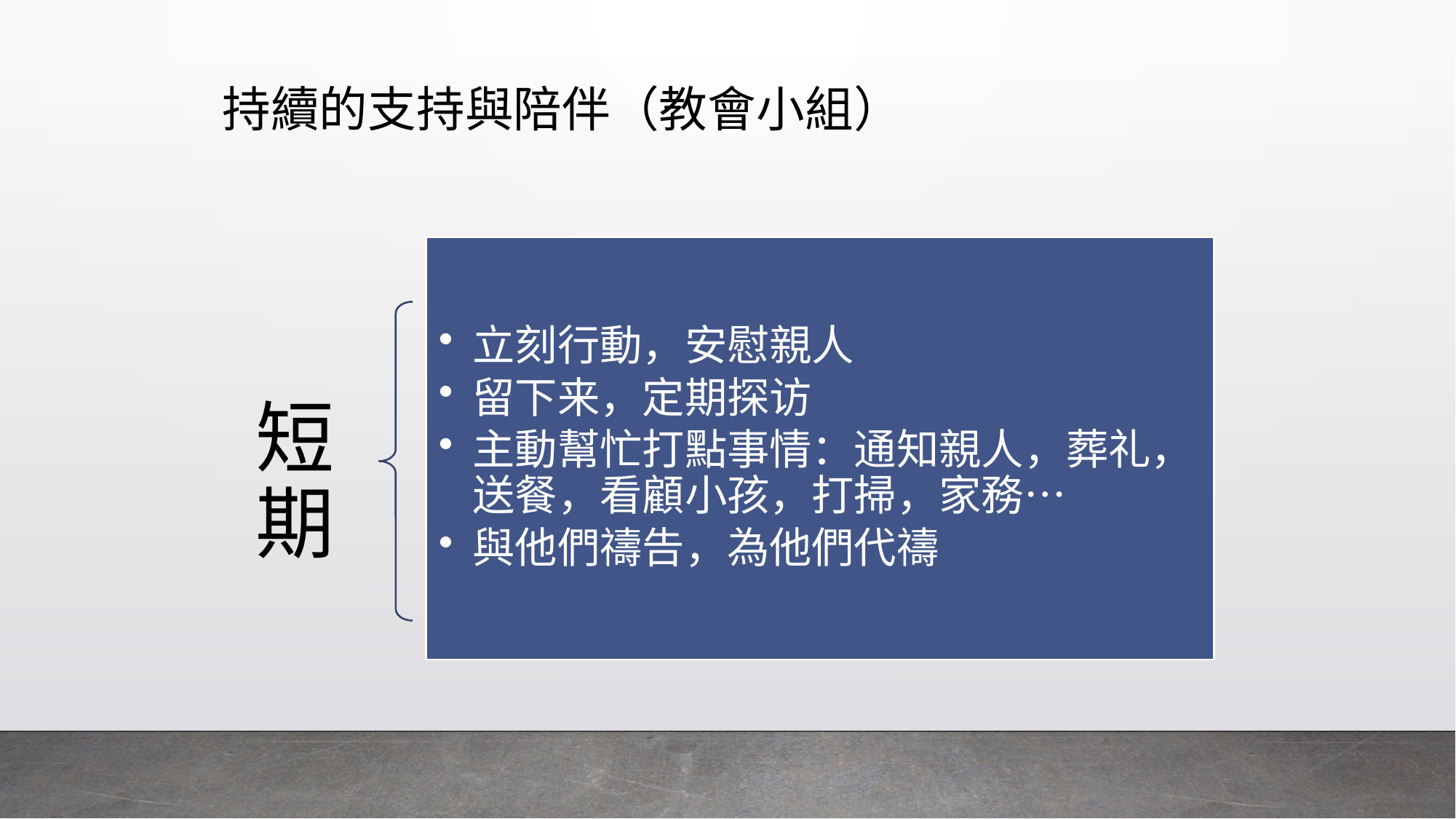

# 持續的支持與陪伴（教會小組）
短期
立刻行動，安慰親人
留下来，定期探访
主動幫忙打點事情：通知親人，葬礼，送餐，看顧小孩，打掃，家務…
與他們禱告，為他們代禱